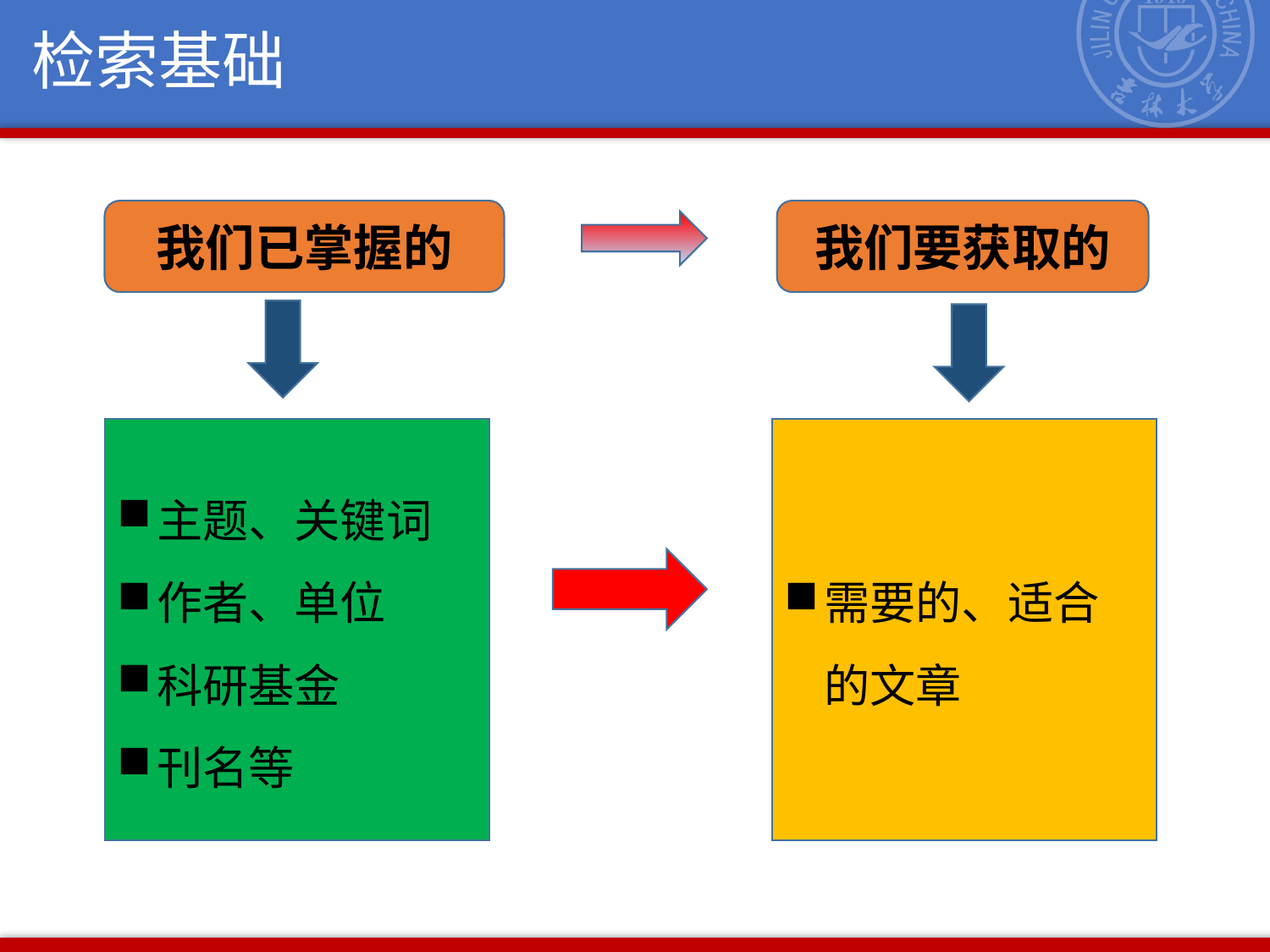

# 检索基础
我们要获取的
我们已掌握的

需要的、适合的文章
主题、关键词
作者、单位
科研基金
刊名等